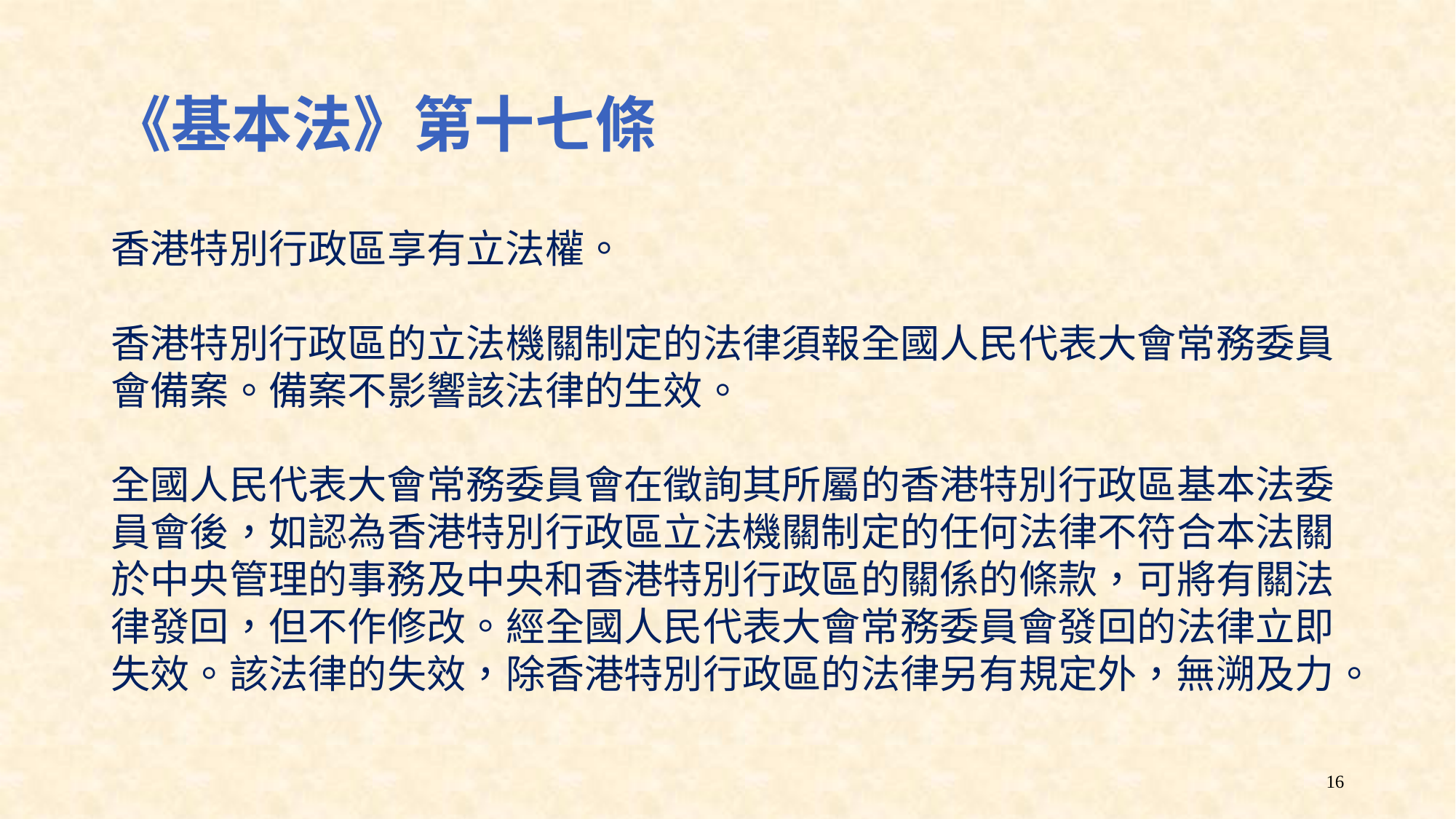

# 《基本法》第十七條
香港特別行政區享有立法權。
香港特別行政區的立法機關制定的法律須報全國人民代表大會常務委員會備案。備案不影響該法律的生效。
全國人民代表大會常務委員會在徵詢其所屬的香港特別行政區基本法委員會後，如認為香港特別行政區立法機關制定的任何法律不符合本法關於中央管理的事務及中央和香港特別行政區的關係的條款，可將有關法律發回，但不作修改。經全國人民代表大會常務委員會發回的法律立即失效。該法律的失效，除香港特別行政區的法律另有規定外，無溯及力。

16